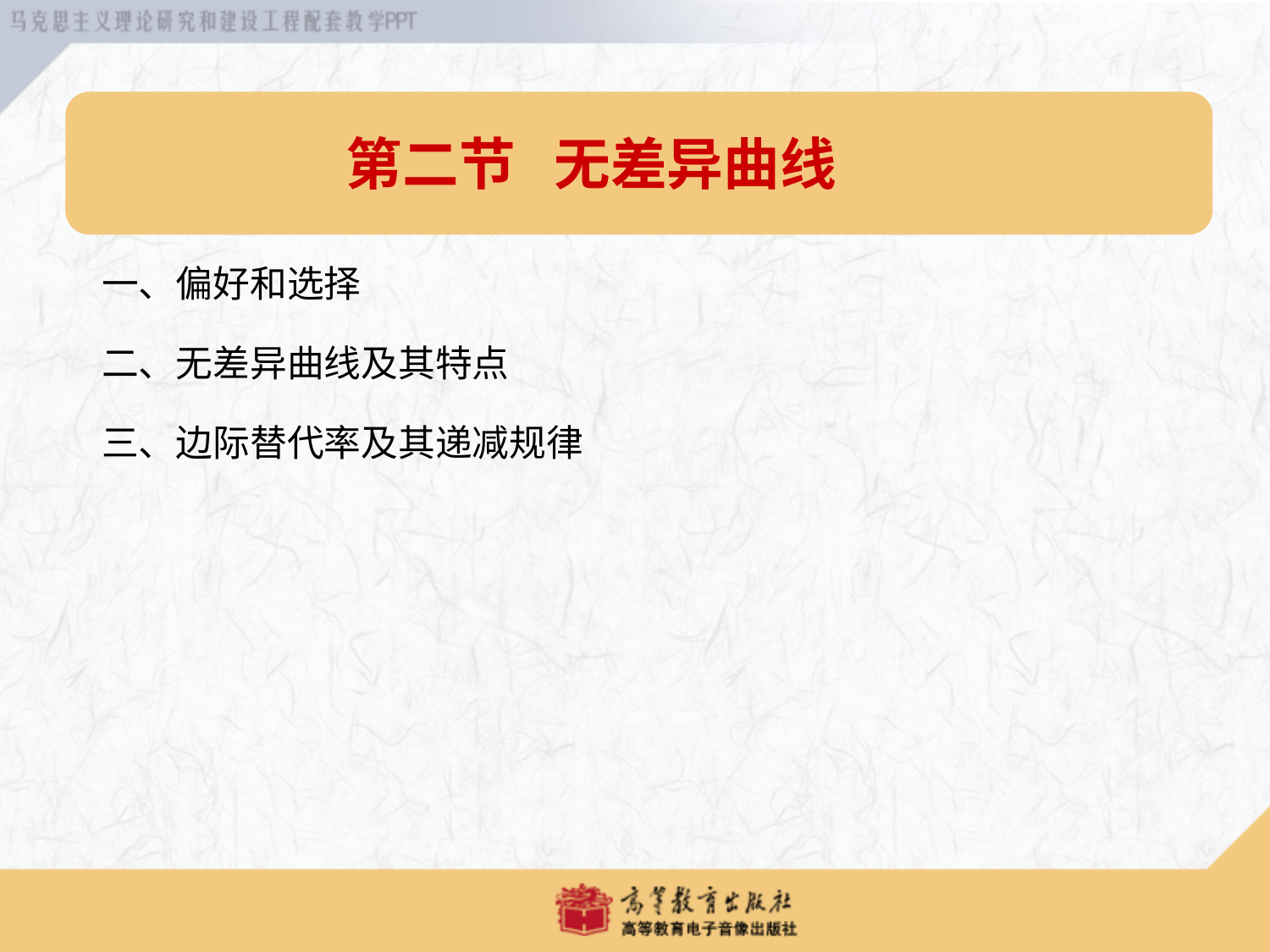

一、偏好和选择
二、无差异曲线及其特点
三、边际替代率及其递减规律
第二节   无差异曲线